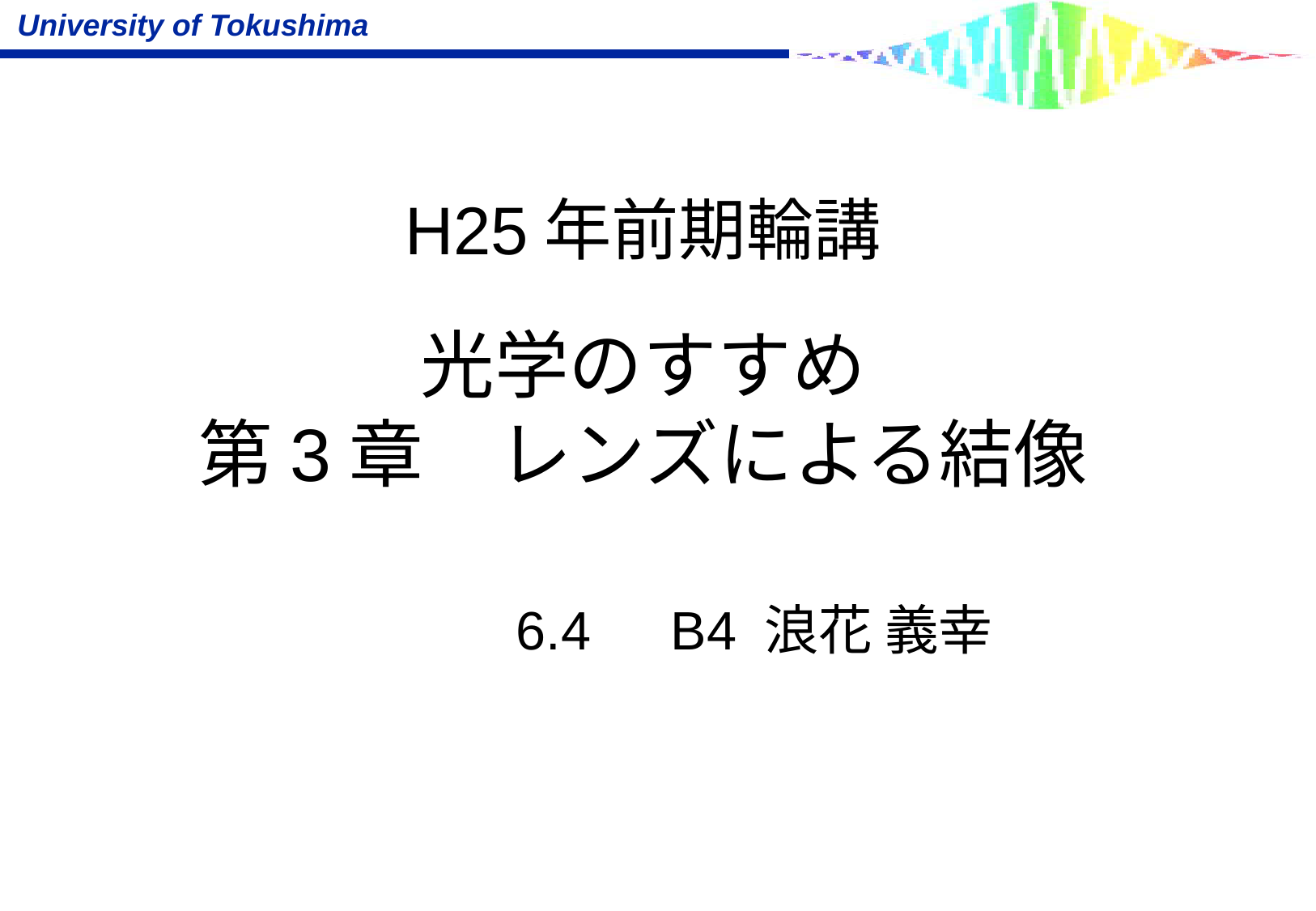

# H25年前期輪講
光学のすすめ
第3章　レンズによる結像
6.4　B4 浪花 義幸